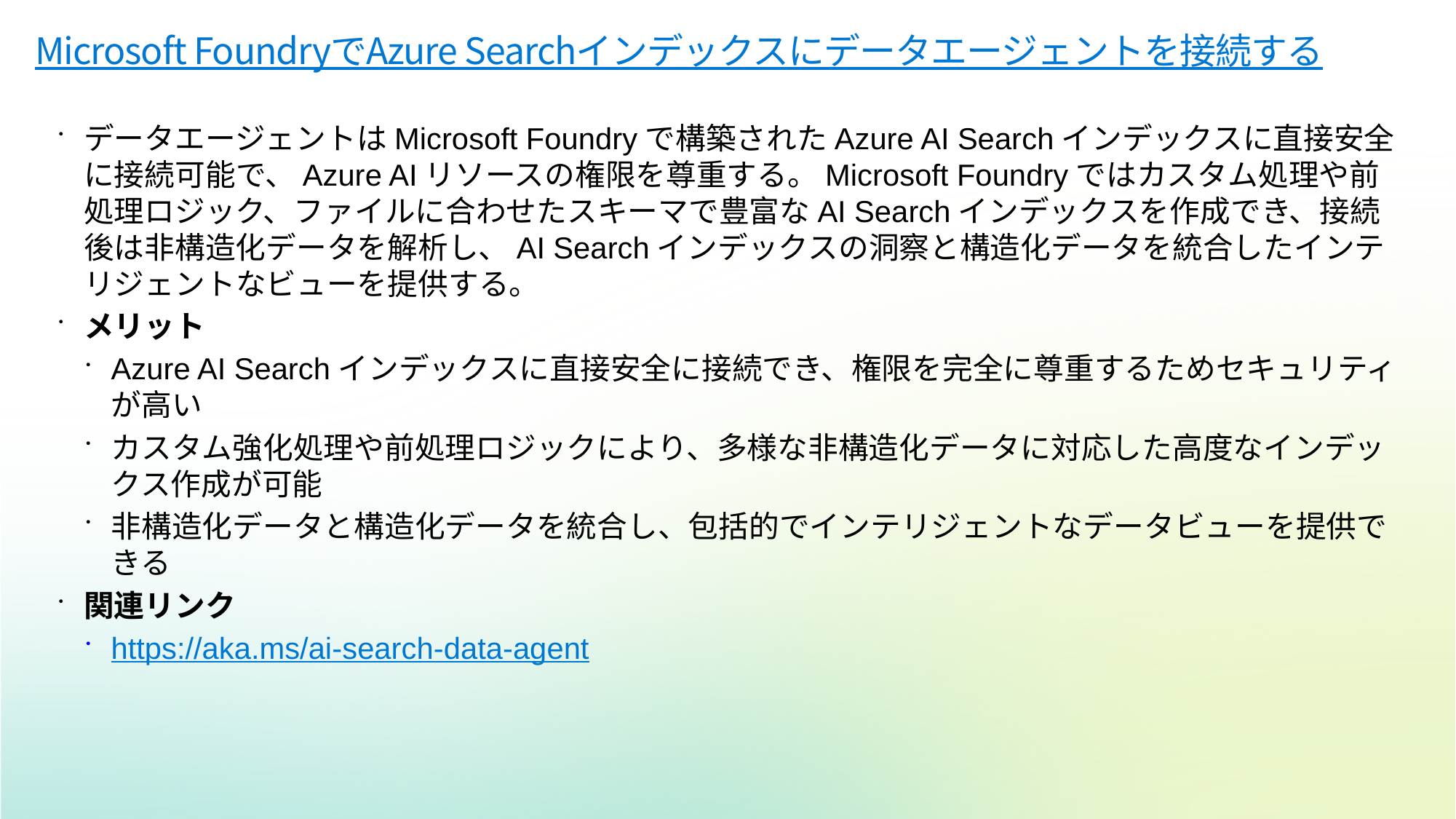

# Microsoft FoundryでAzure Searchインデックスにデータエージェントを接続する
データエージェントはMicrosoft Foundryで構築されたAzure AI Searchインデックスに直接安全に接続可能で、Azure AIリソースの権限を尊重する。Microsoft Foundryではカスタム処理や前処理ロジック、ファイルに合わせたスキーマで豊富なAI Searchインデックスを作成でき、接続後は非構造化データを解析し、AI Searchインデックスの洞察と構造化データを統合したインテリジェントなビューを提供する。
メリット
Azure AI Searchインデックスに直接安全に接続でき、権限を完全に尊重するためセキュリティが高い
カスタム強化処理や前処理ロジックにより、多様な非構造化データに対応した高度なインデックス作成が可能
非構造化データと構造化データを統合し、包括的でインテリジェントなデータビューを提供できる
関連リンク
https://aka.ms/ai-search-data-agent